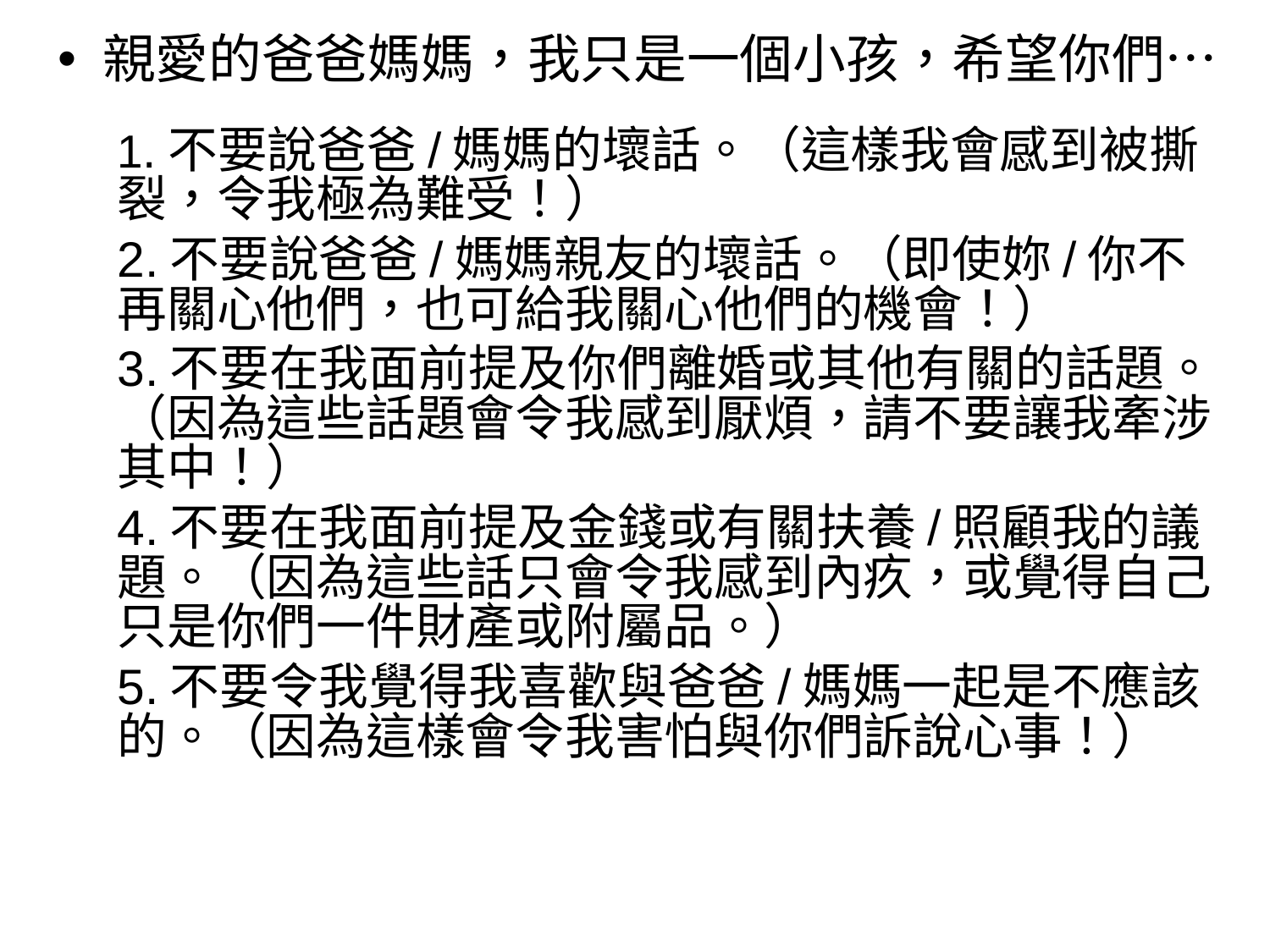

親愛的爸爸媽媽，我只是一個小孩，希望你們…

1.不要說爸爸/媽媽的壞話。（這樣我會感到被撕裂，令我極為難受！）
2.不要說爸爸/媽媽親友的壞話。（即使妳/你不再關心他們，也可給我關心他們的機會！）
3.不要在我面前提及你們離婚或其他有關的話題。（因為這些話題會令我感到厭煩，請不要讓我牽涉其中！）
4.不要在我面前提及金錢或有關扶養/照顧我的議題。（因為這些話只會令我感到內疚，或覺得自己只是你們一件財產或附屬品。）
5.不要令我覺得我喜歡與爸爸/媽媽一起是不應該的。（因為這樣會令我害怕與你們訴說心事！）